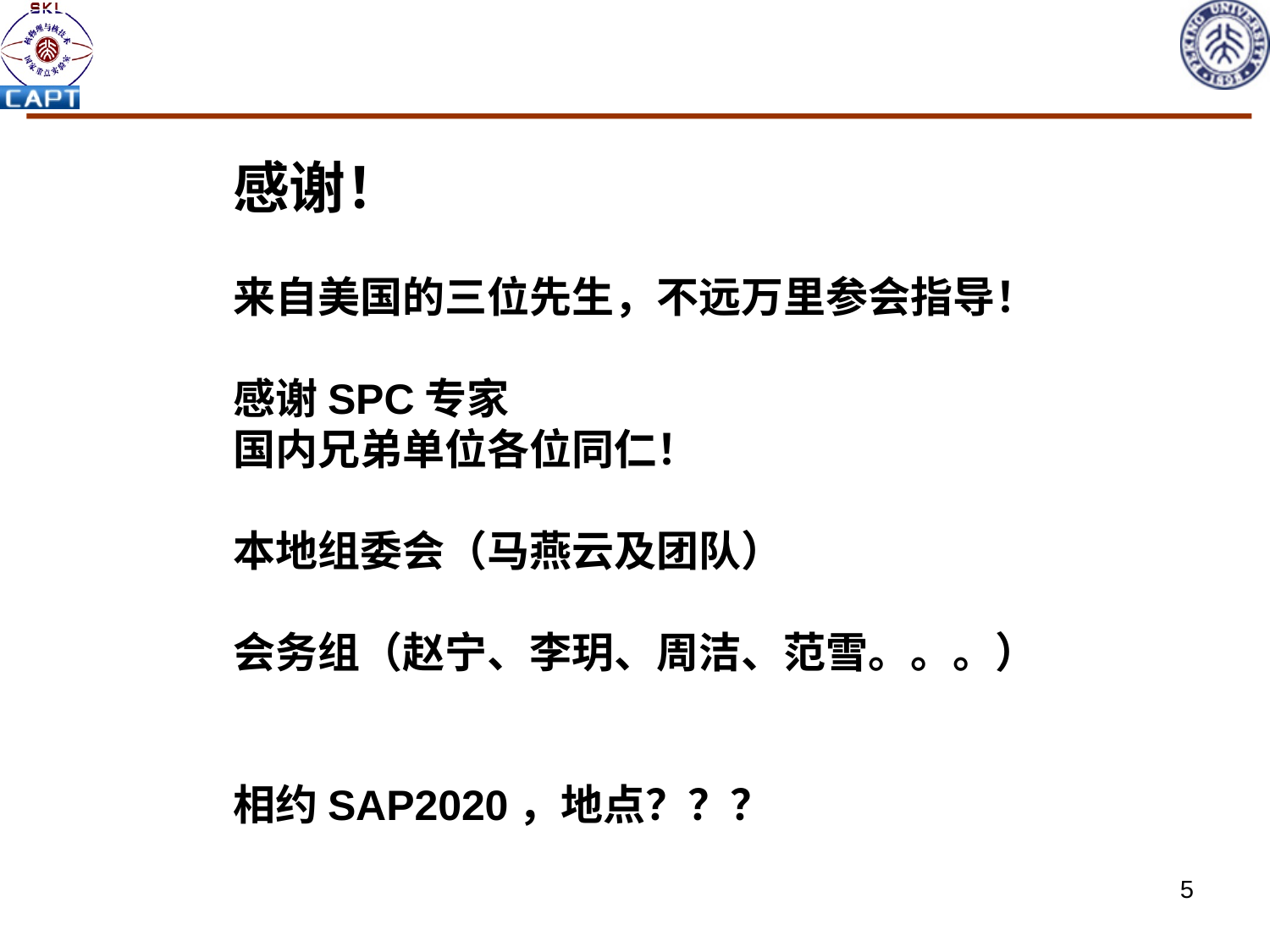

感谢！

来自美国的三位先生，不远万里参会指导！

感谢SPC专家
国内兄弟单位各位同仁！

本地组委会（马燕云及团队）

会务组（赵宁、李玥、周洁、范雪。。。）

相约SAP2020，地点？？？
5